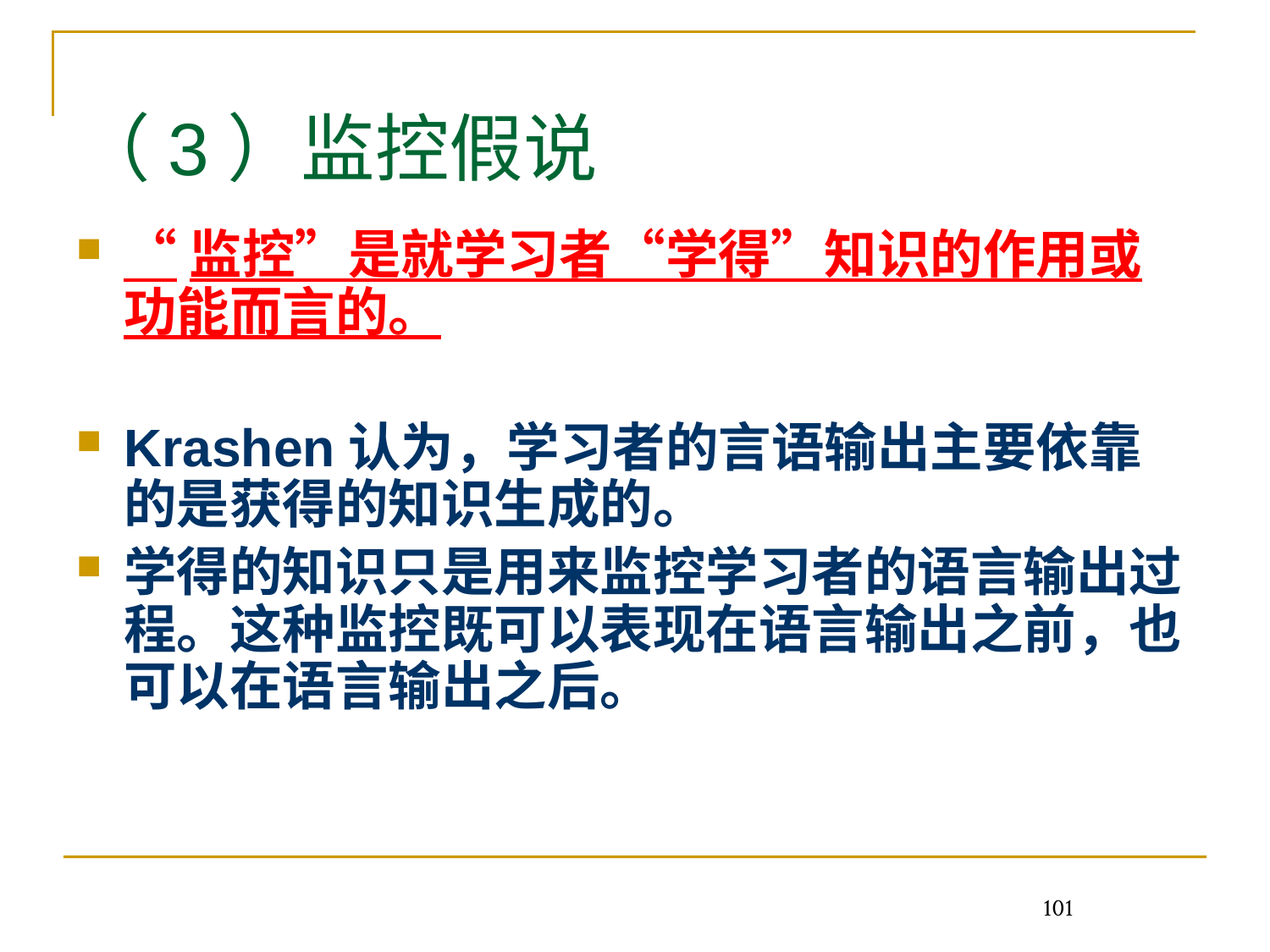

# （3）监控假说
“监控”是就学习者“学得”知识的作用或功能而言的。

Krashen认为，学习者的言语输出主要依靠的是获得的知识生成的。
学得的知识只是用来监控学习者的语言输出过程。这种监控既可以表现在语言输出之前，也可以在语言输出之后。

101